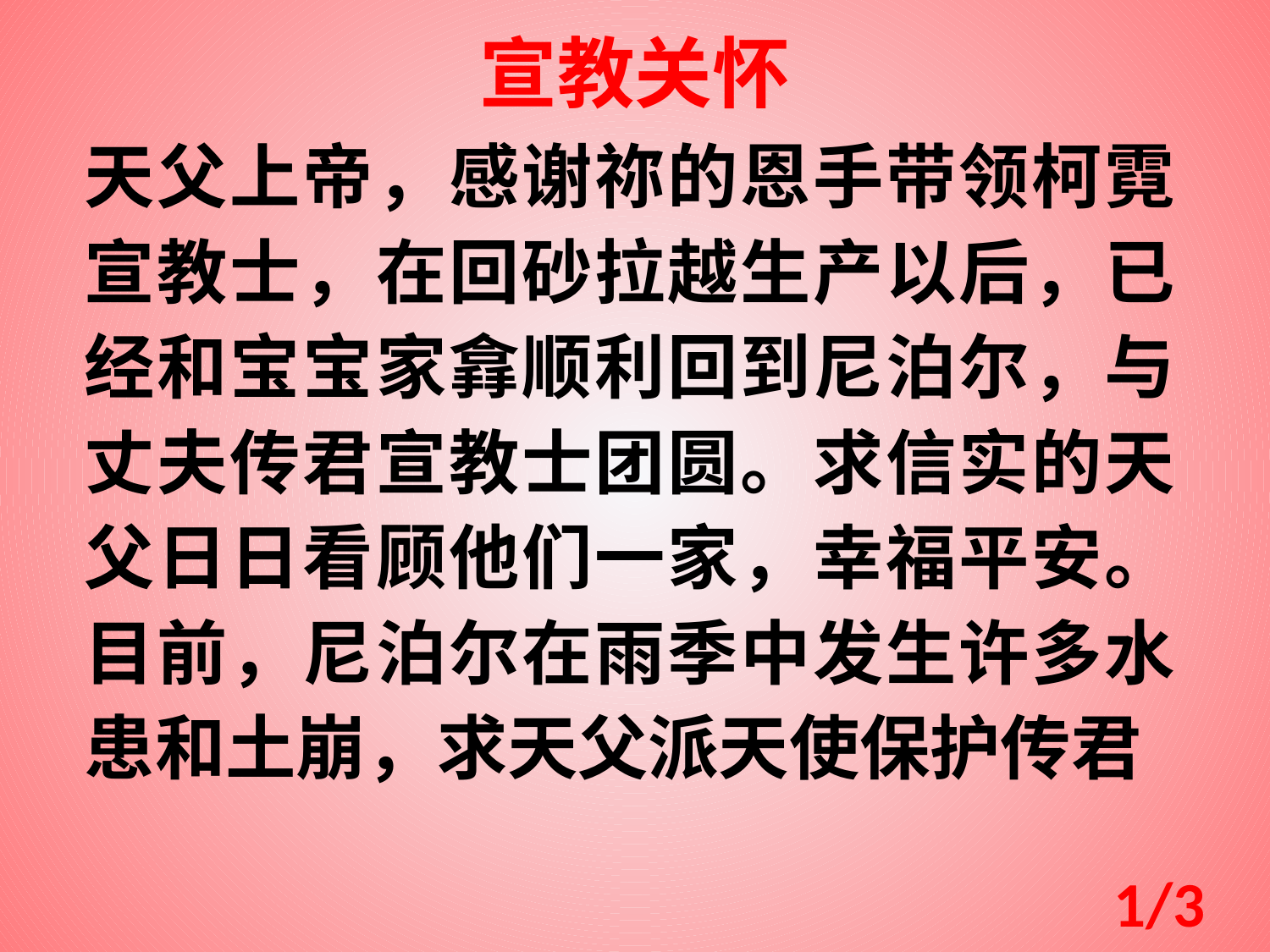

宣教关怀
天父上帝，感谢祢的恩手带领柯霓宣教士，在回砂拉越生产以后，已经和宝宝家搻顺利回到尼泊尔，与丈夫传君宣教士团圆。求信实的天父日日看顾他们一家，幸福平安。目前，尼泊尔在雨季中发生许多水患和土崩，求天父派天使保护传君
1/3